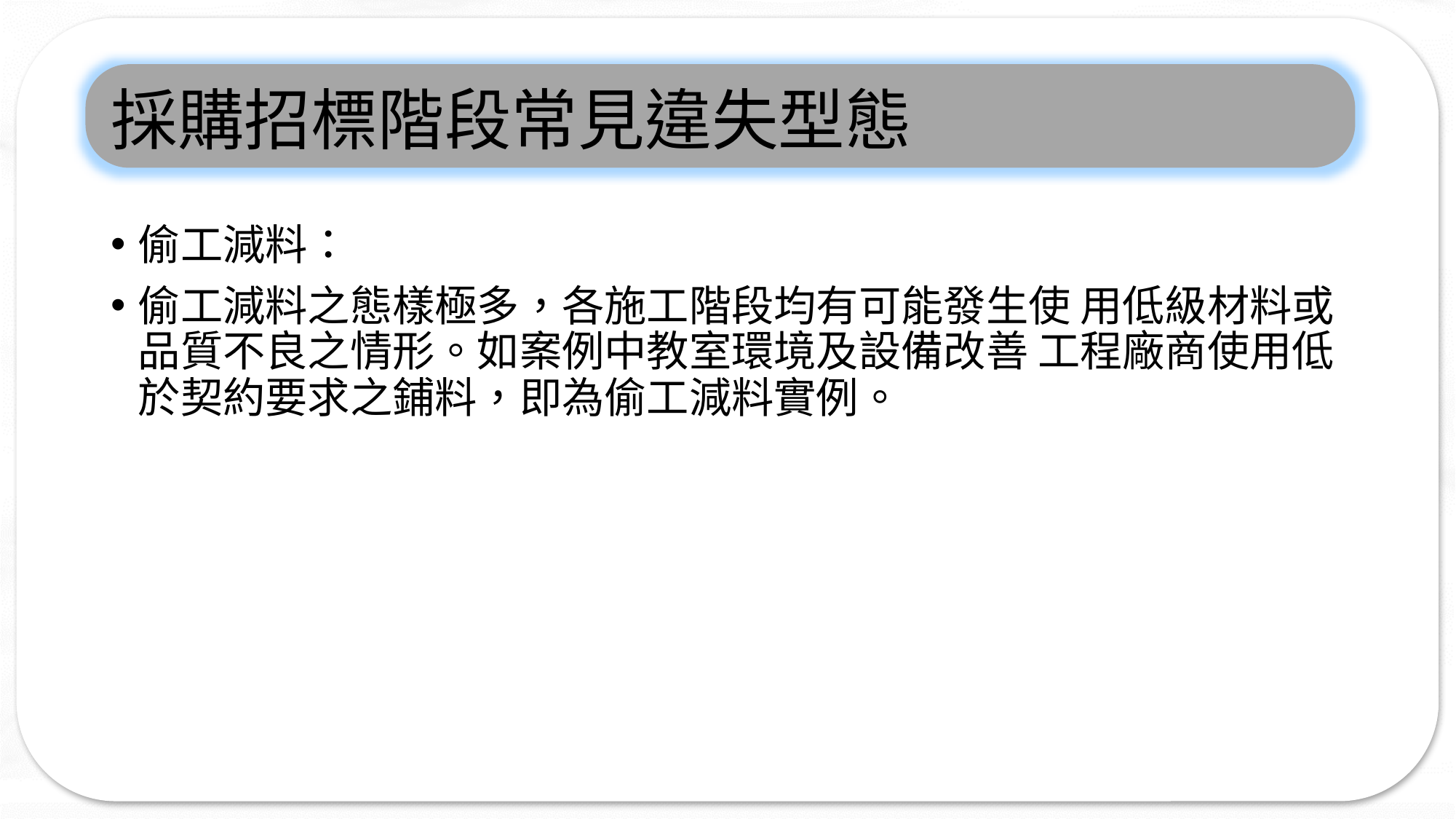

# 採購招標階段常見違失型態

偷工減料：
偷工減料之態樣極多，各施工階段均有可能發生使 用低級材料或品質不良之情形。如案例中教室環境及設備改善 工程廠商使用低於契約要求之鋪料，即為偷工減料實例。